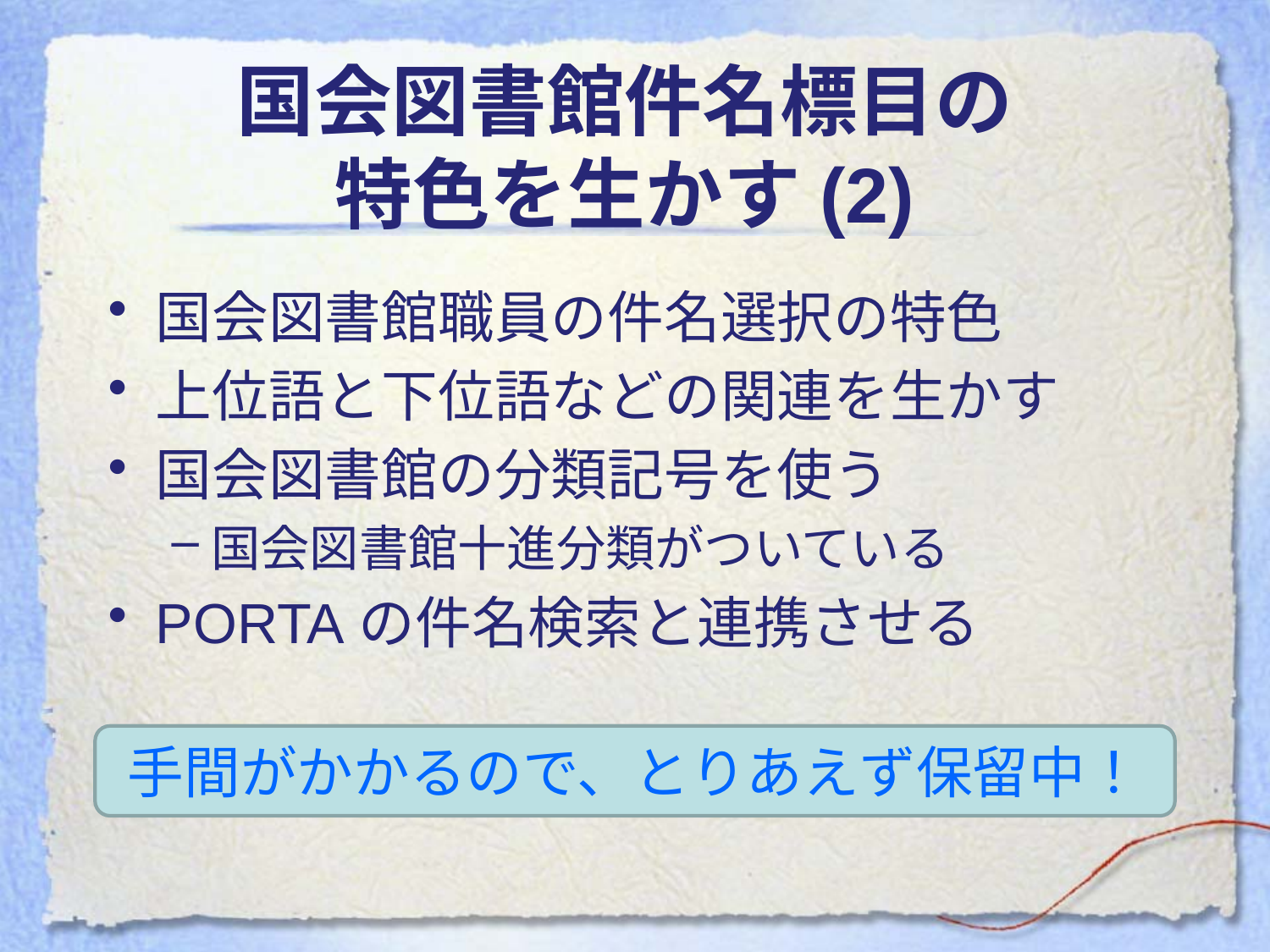

# 国会図書館件名標目の 特色を生かす(2)
国会図書館職員の件名選択の特色
上位語と下位語などの関連を生かす
国会図書館の分類記号を使う
国会図書館十進分類がついている
PORTAの件名検索と連携させる

手間がかかるので、とりあえず保留中！